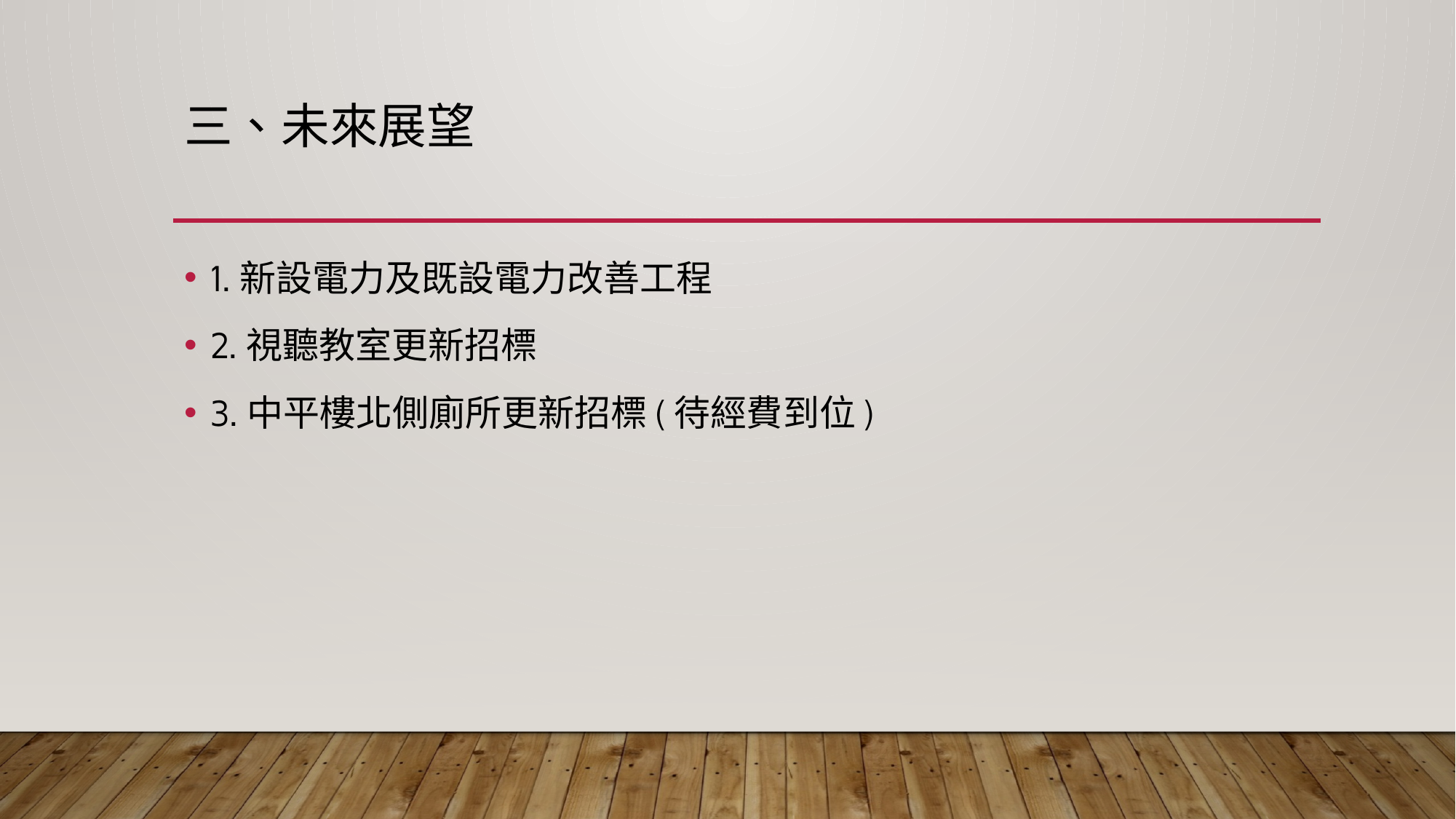

# 三、未來展望
1.新設電力及既設電力改善工程
2.視聽教室更新招標
3.中平樓北側廁所更新招標(待經費到位)